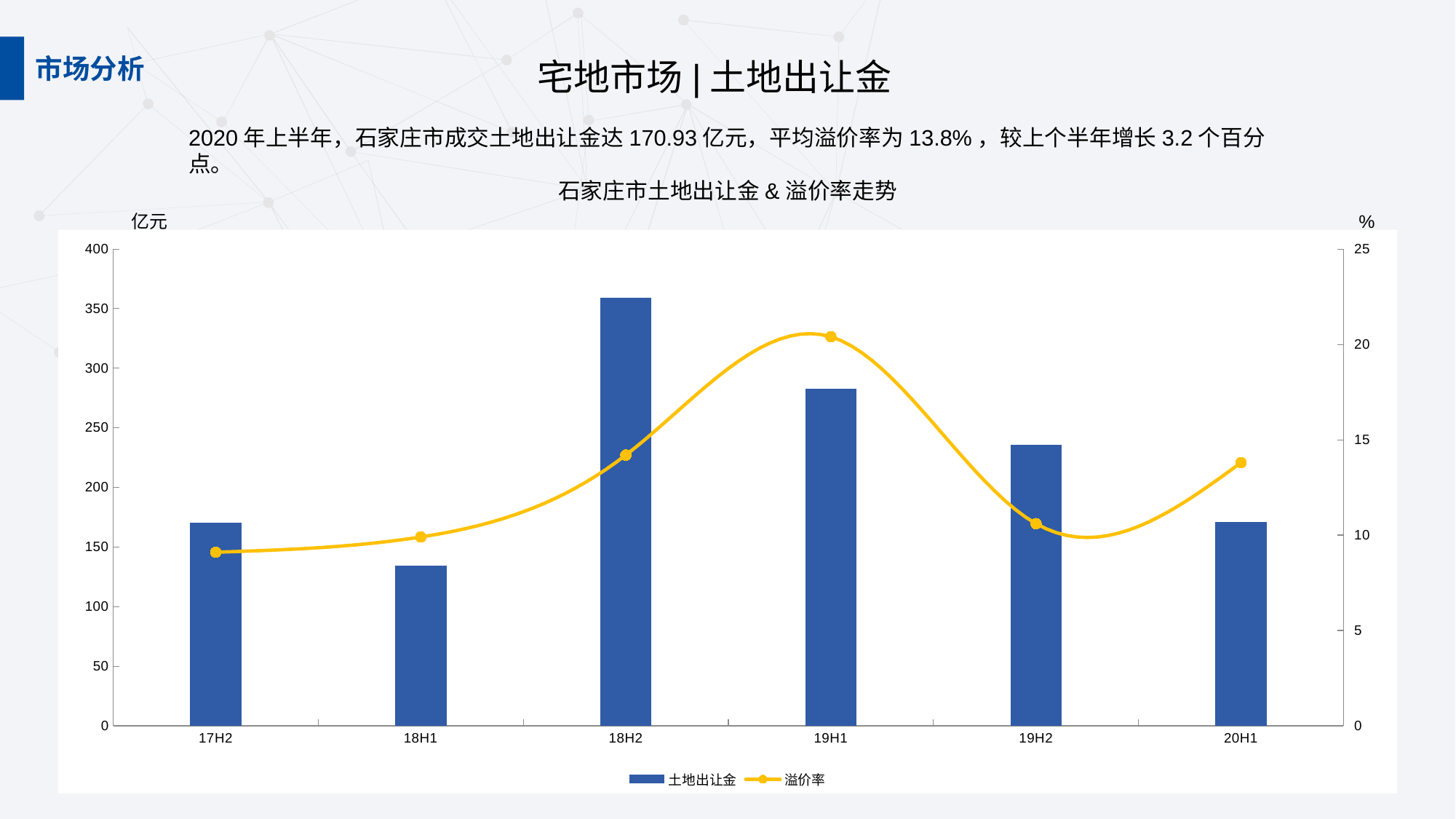

市场分析
宅地市场|土地出让金
2020年上半年，石家庄市成交土地出让金达170.93亿元，平均溢价率为13.8%，较上个半年增长3.2个百分点。
石家庄市土地出让金&溢价率走势
亿元
%

### Chart

| Category | 土地出让金 | 溢价率 |
|---|---|---|
| 17H2 | 170.44 | 9.1 |
| 18H1 | 134.27 | 9.9 |
| 18H2 | 359.1 | 14.2 |
| 19H1 | 282.8 | 20.4 |
| 19H2 | 235.63 | 10.6 |
| 20H1 | 170.93 | 13.8 |